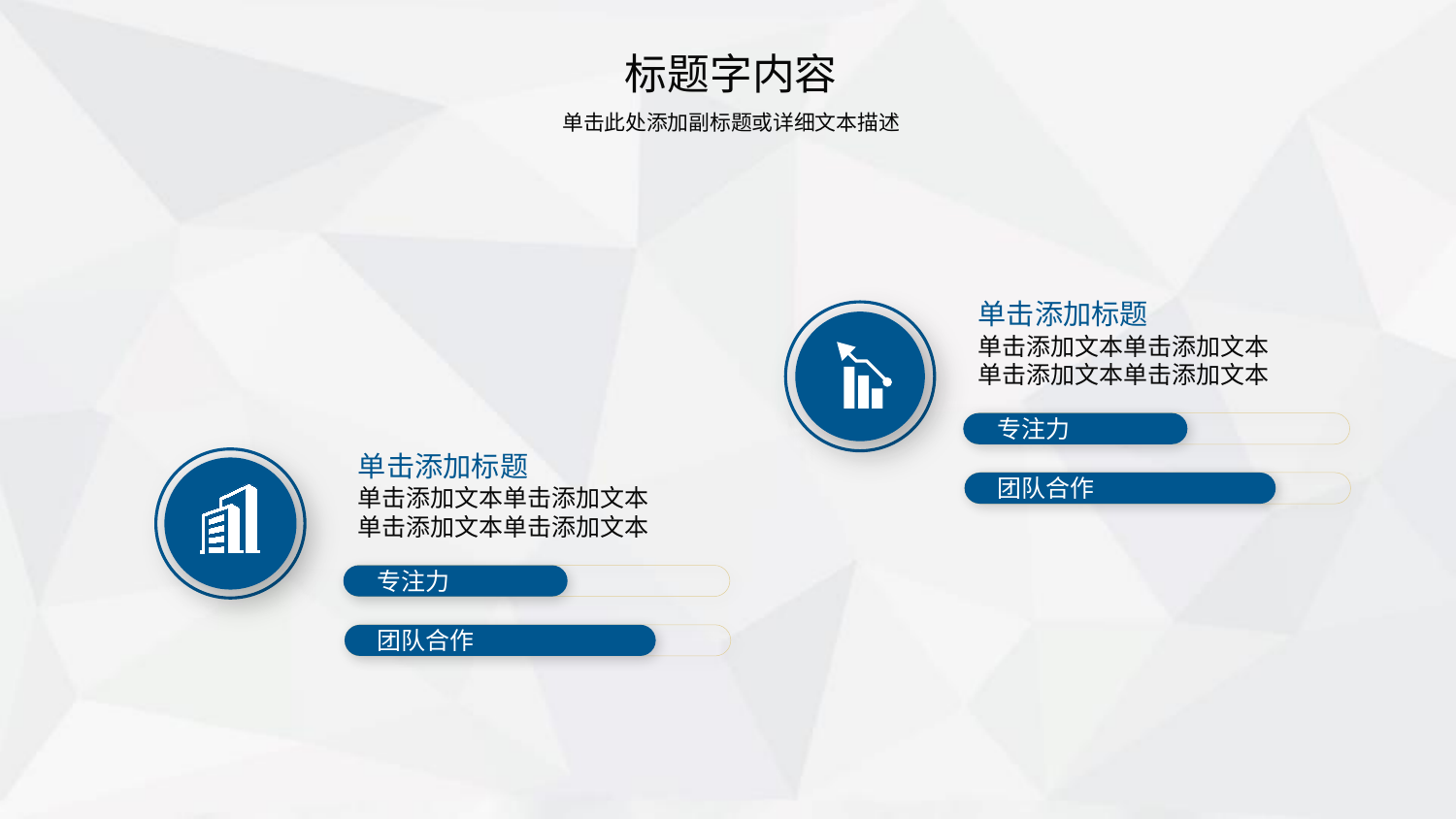

标题字内容
单击此处添加副标题或详细文本描述
单击添加标题

单击添加文本单击添加文本单击添加文本单击添加文本
专注力

单击添加标题

团队合作

单击添加文本单击添加文本单击添加文本单击添加文本
专注力

团队合作